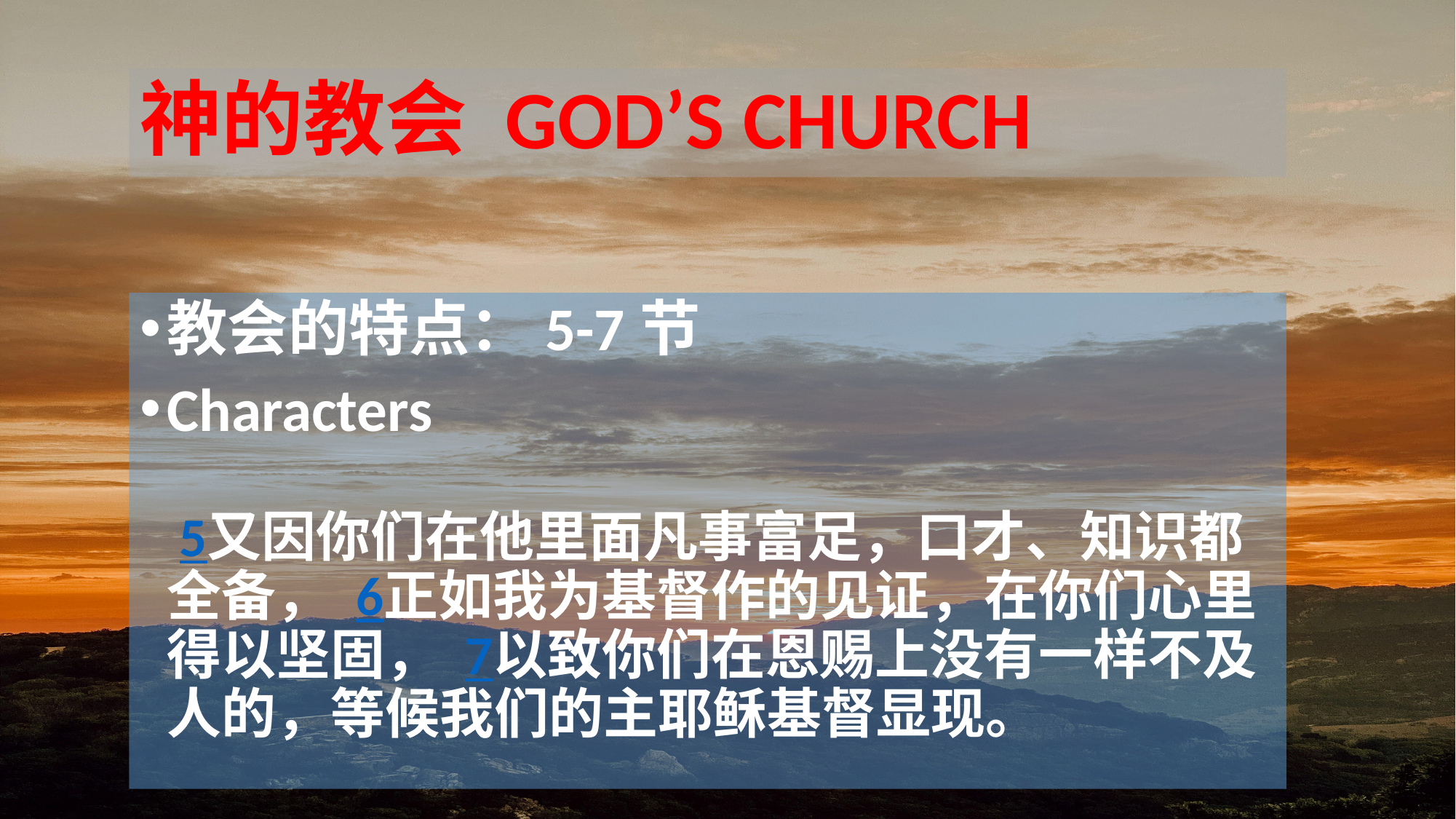

# 神的教会 GOD’S CHURCH
教会的特点：5-7节
Characters
 5又因你们在他里面凡事富足，口才、知识都全备， 6正如我为基督作的见证，在你们心里得以坚固， 7以致你们在恩赐上没有一样不及人的，等候我们的主耶稣基督显现。